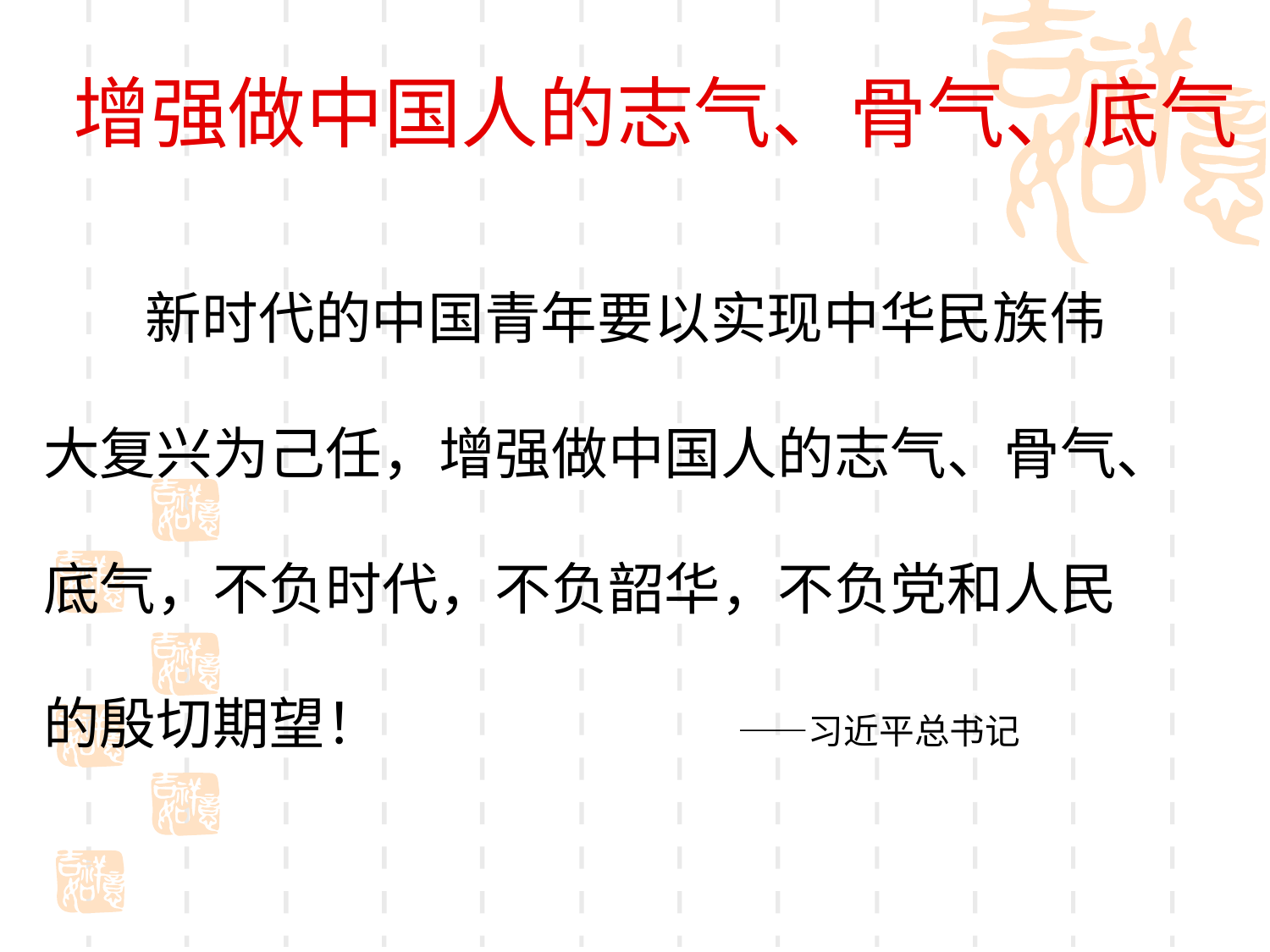

# 增强做中国人的志气、骨气、底气
       新时代的中国青年要以实现中华民族伟大复兴为己任，增强做中国人的志气、骨气、底气，不负时代，不负韶华，不负党和人民的殷切期望！                            ——习近平总书记